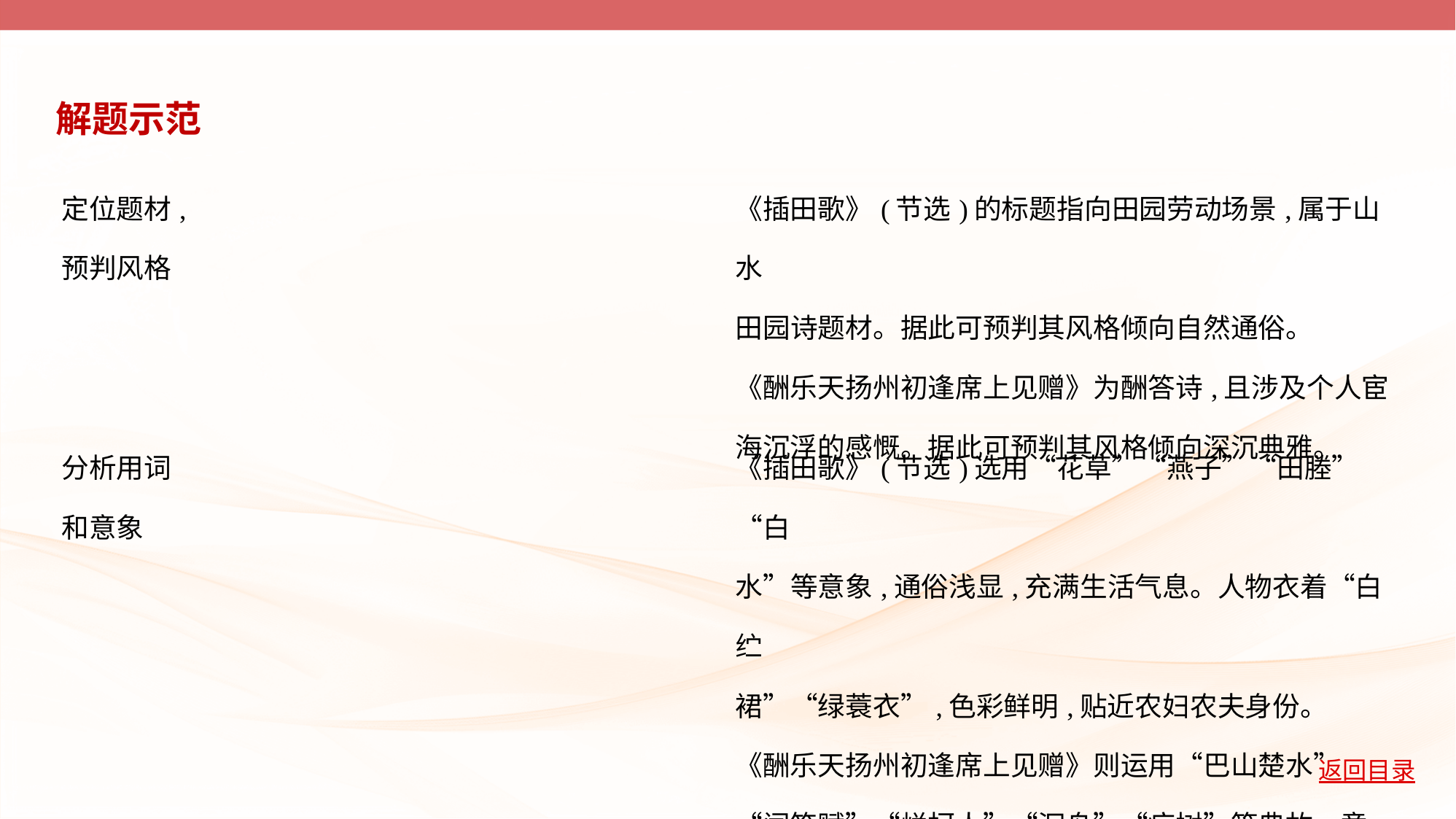

解题示范
| 定位题材, 预判风格 | 《插田歌》(节选)的标题指向田园劳动场景,属于山水 田园诗题材。据此可预判其风格倾向自然通俗。 《酬乐天扬州初逢席上见赠》为酬答诗,且涉及个人宦 海沉浮的感慨。据此可预判其风格倾向深沉典雅。 |
| --- | --- |
| 分析用词 和意象 | 《插田歌》(节选)选用“花草”“燕子”“田塍”“白 水”等意象,通俗浅显,充满生活气息。人物衣着“白纻 裙”“绿蓑衣”,色彩鲜明,贴近农妇农夫身份。 《酬乐天扬州初逢席上见赠》则运用“巴山楚水” “闻笛赋”“烂柯人”“沉舟”“病树”等典故、意 象,用词雅丽,文化内涵深厚。 |